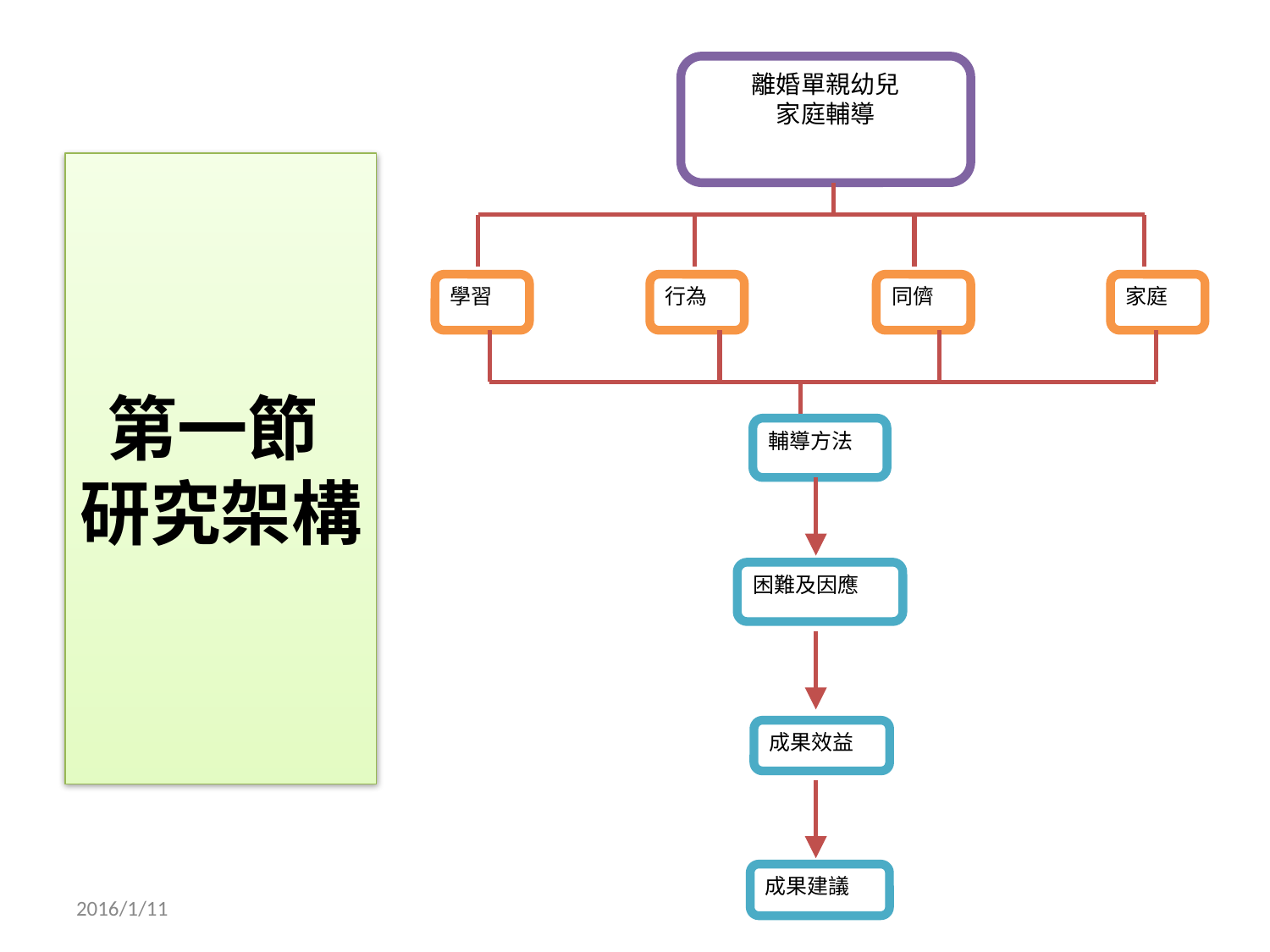

離婚單親幼兒
家庭輔導
學習
行為
同儕
家庭
輔導方法
困難及因應
成果效益
成果建議
# 第一節  研究架構
2016/1/11